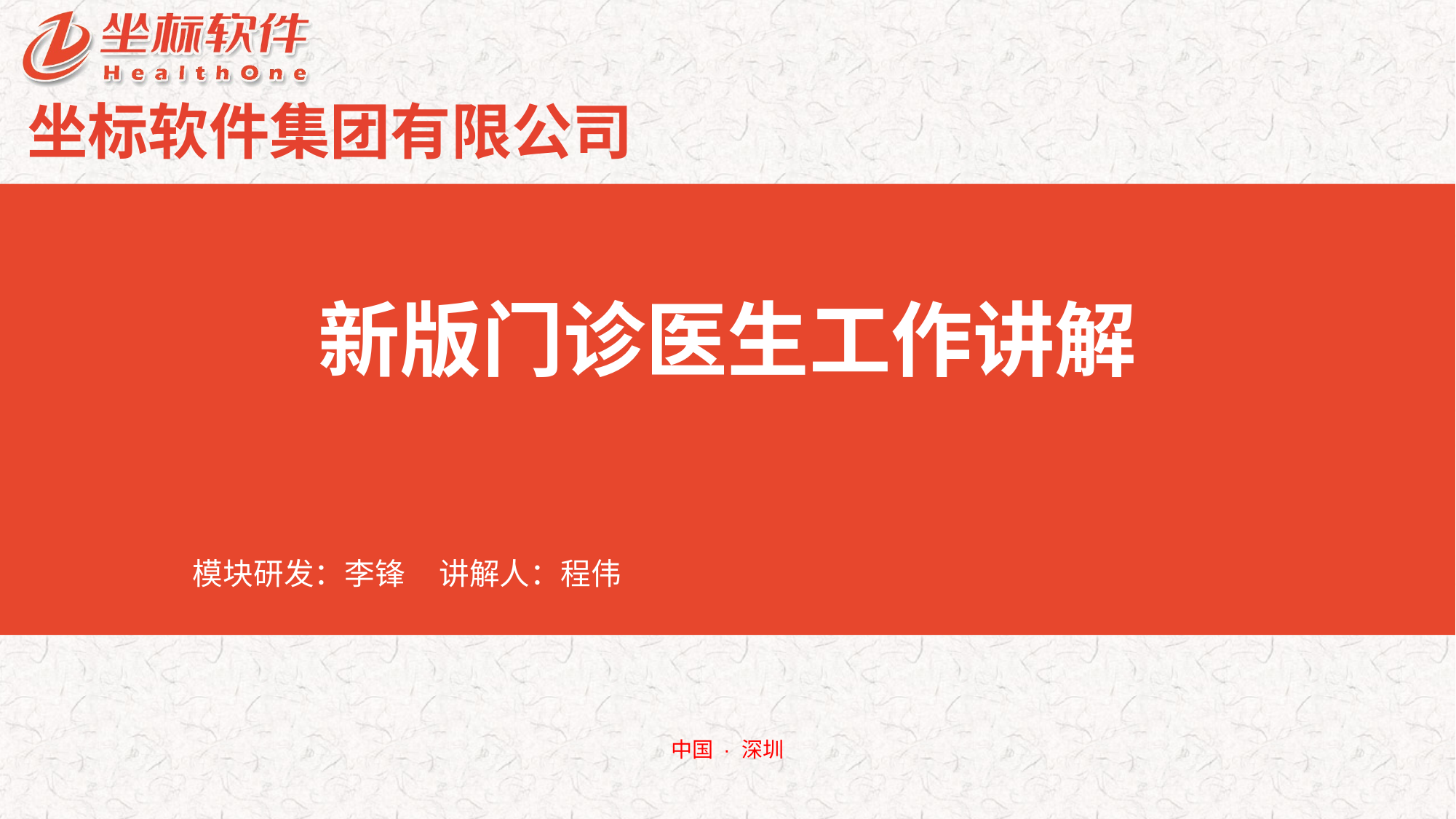

# 新版门诊医生工作讲解
模块研发：李锋     讲解人：程伟

中国 · 深圳